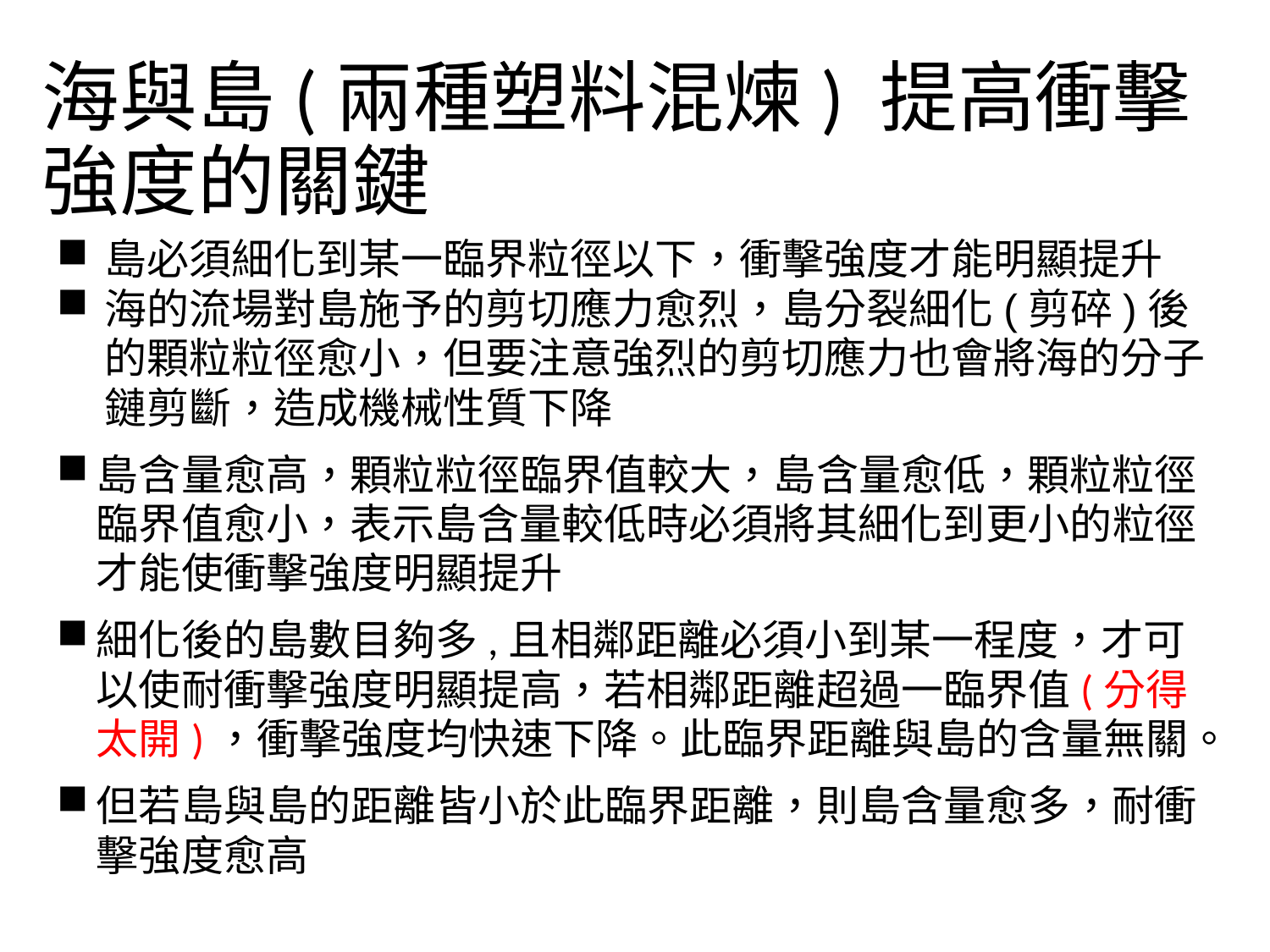

# 海與島(兩種塑料混煉) 提高衝擊強度的關鍵
島必須細化到某一臨界粒徑以下，衝擊強度才能明顯提升
海的流場對島施予的剪切應力愈烈，島分裂細化(剪碎)後的顆粒粒徑愈小，但要注意強烈的剪切應力也會將海的分子鏈剪斷，造成機械性質下降
島含量愈高，顆粒粒徑臨界值較大，島含量愈低，顆粒粒徑臨界值愈小，表示島含量較低時必須將其細化到更小的粒徑才能使衝擊強度明顯提升
細化後的島數目夠多,且相鄰距離必須小到某一程度，才可以使耐衝擊強度明顯提高，若相鄰距離超過一臨界值(分得太開)，衝擊強度均快速下降。此臨界距離與島的含量無關。
但若島與島的距離皆小於此臨界距離，則島含量愈多，耐衝擊強度愈高